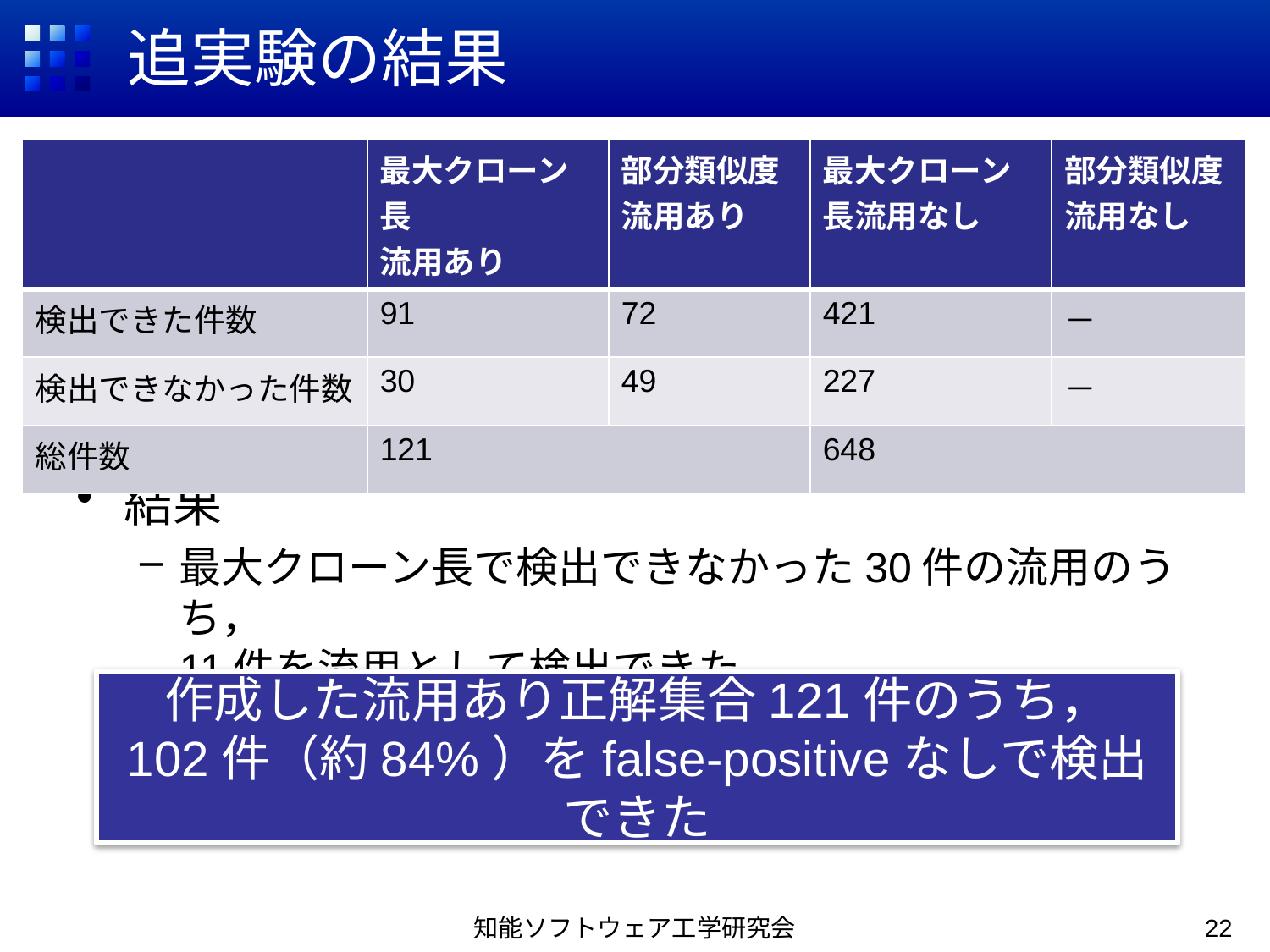

# 追実験の結果
|  | 最大クローン長 流用あり | 部分類似度 流用あり | 最大クローン長流用なし | 部分類似度 流用なし |
| --- | --- | --- | --- | --- |
| 検出できた件数 | 91 | 72 | 421 | － |
| 検出できなかった件数 | 30 | 49 | 227 | － |
| 総件数 | 121 |  | 648 |  |
結果
最大クローン長で検出できなかった30件の流用のうち，
11件を流用として検出できた
作成した流用あり正解集合121件のうち，
102件（約84%）をfalse-positiveなしで検出できた
知能ソフトウェア工学研究会
22